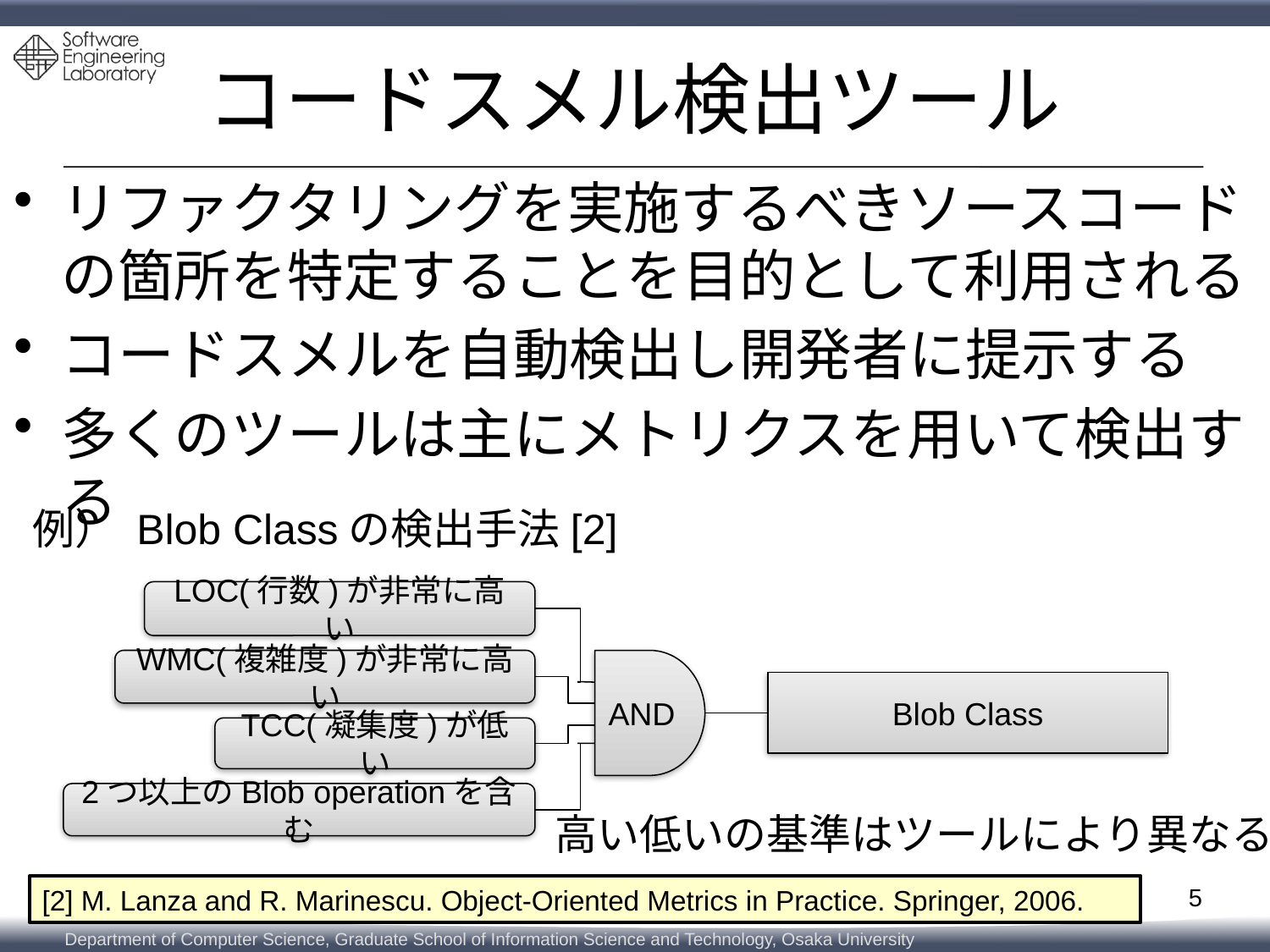

# コードスメル検出ツール
リファクタリングを実施するべきソースコードの箇所を特定することを目的として利用される
コードスメルを自動検出し開発者に提示する
多くのツールは主にメトリクスを用いて検出する

例） Blob Classの検出手法[2]
LOC(行数)が非常に高い
AND
WMC(複雑度)が非常に高い
Blob Class
TCC(凝集度)が低い
2つ以上のBlob operationを含む
高い低いの基準はツールにより異なる
5
[2] M. Lanza and R. Marinescu. Object-Oriented Metrics in Practice. Springer, 2006.